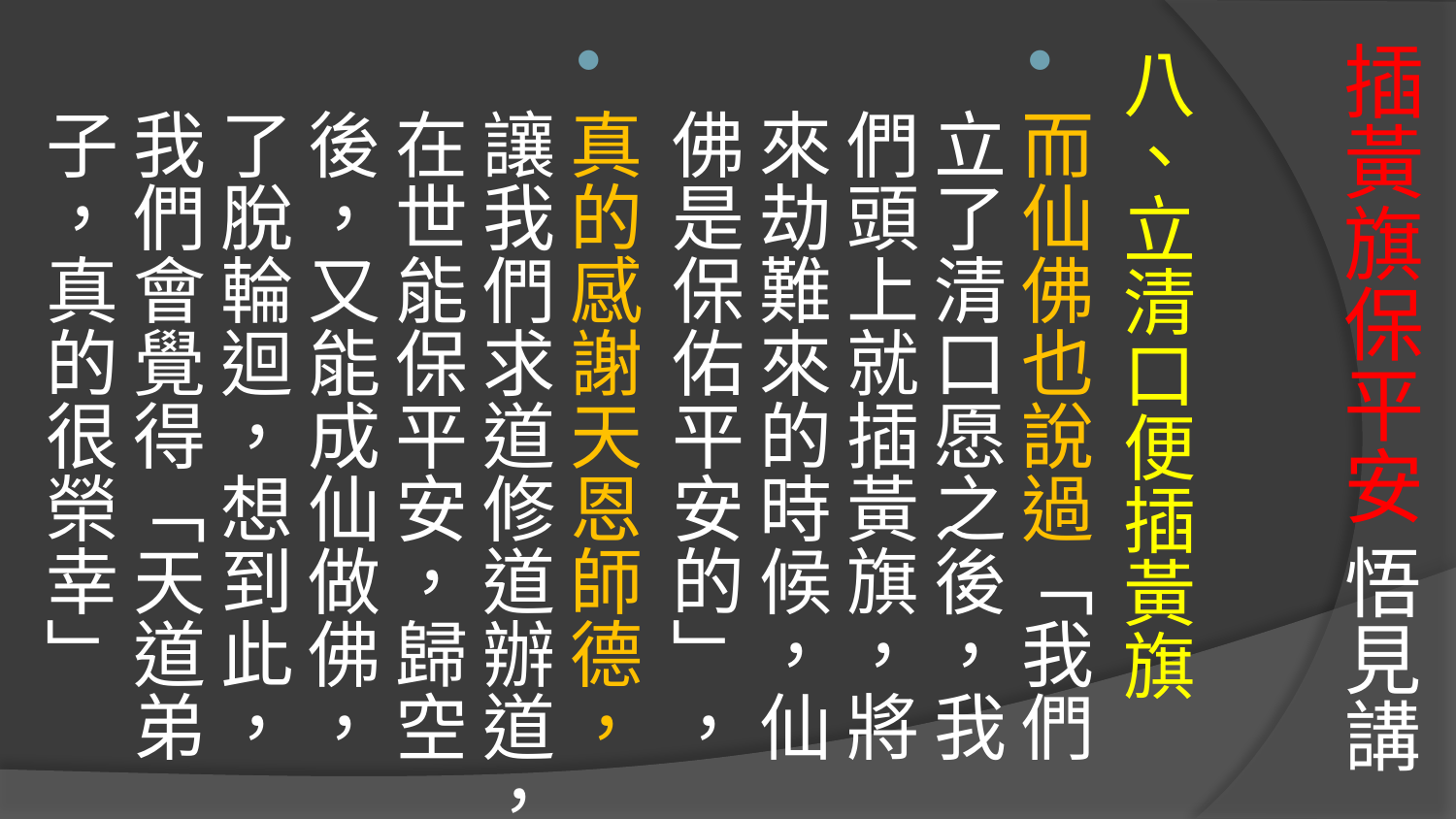

# 插黃旗保平安 悟見講
八、立清口便插黃旗
而仙佛也說過「我們立了清口愿之後，我們頭上就插黃旗，將來劫難來的時候，仙佛是保佑平安的」，
真的感謝天恩師德，讓我們求道修道辦道，在世能保平安，歸空後，又能成仙做佛，了脫輪迴，想到此，我們會覺得「天道弟子，真的很榮幸」